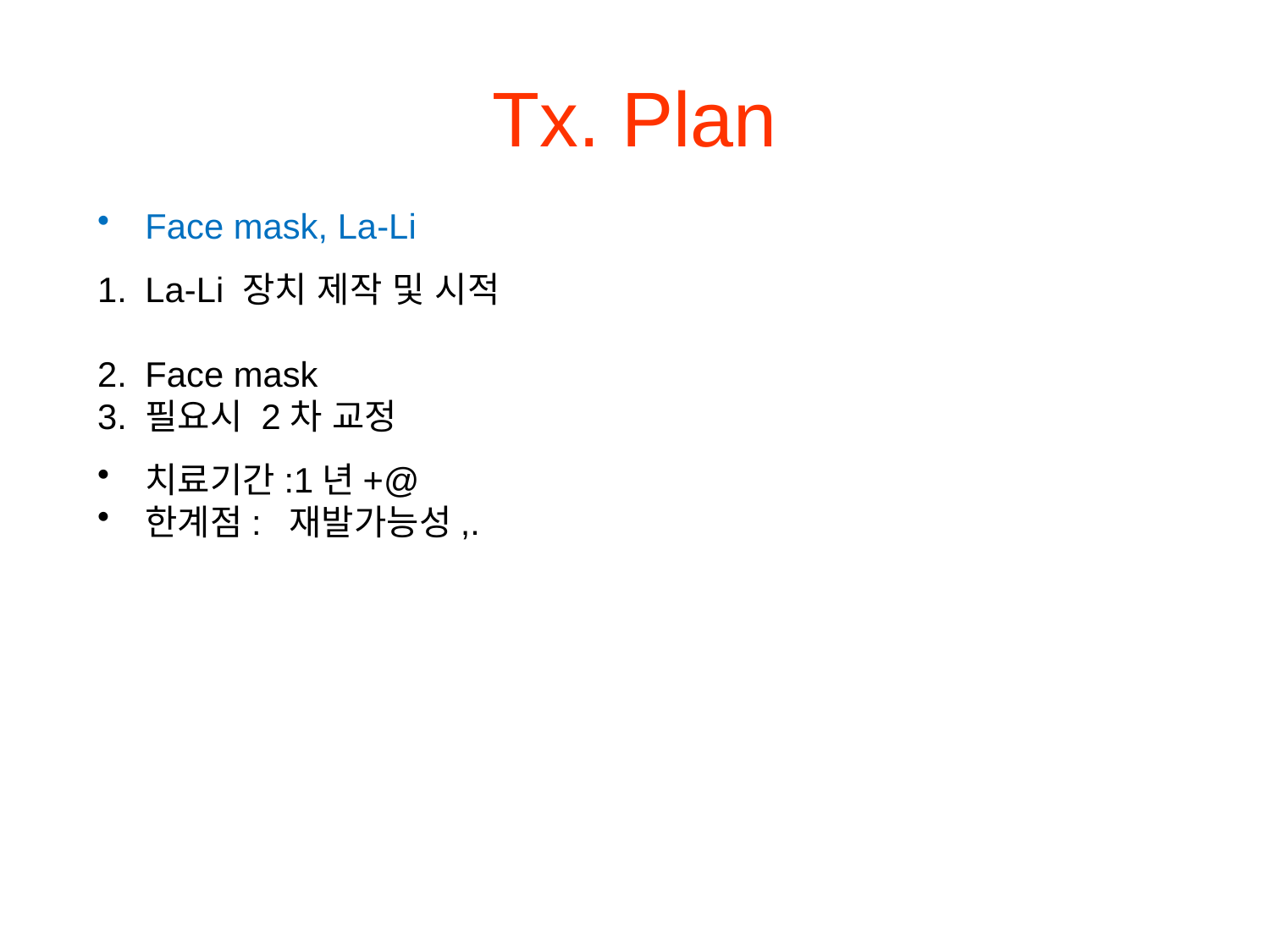

# Tx. Plan
Face mask, La-Li

La-Li 장치 제작 및 시적

Face mask
필요시 2차 교정

치료기간:1년+@
한계점:  재발가능성,.